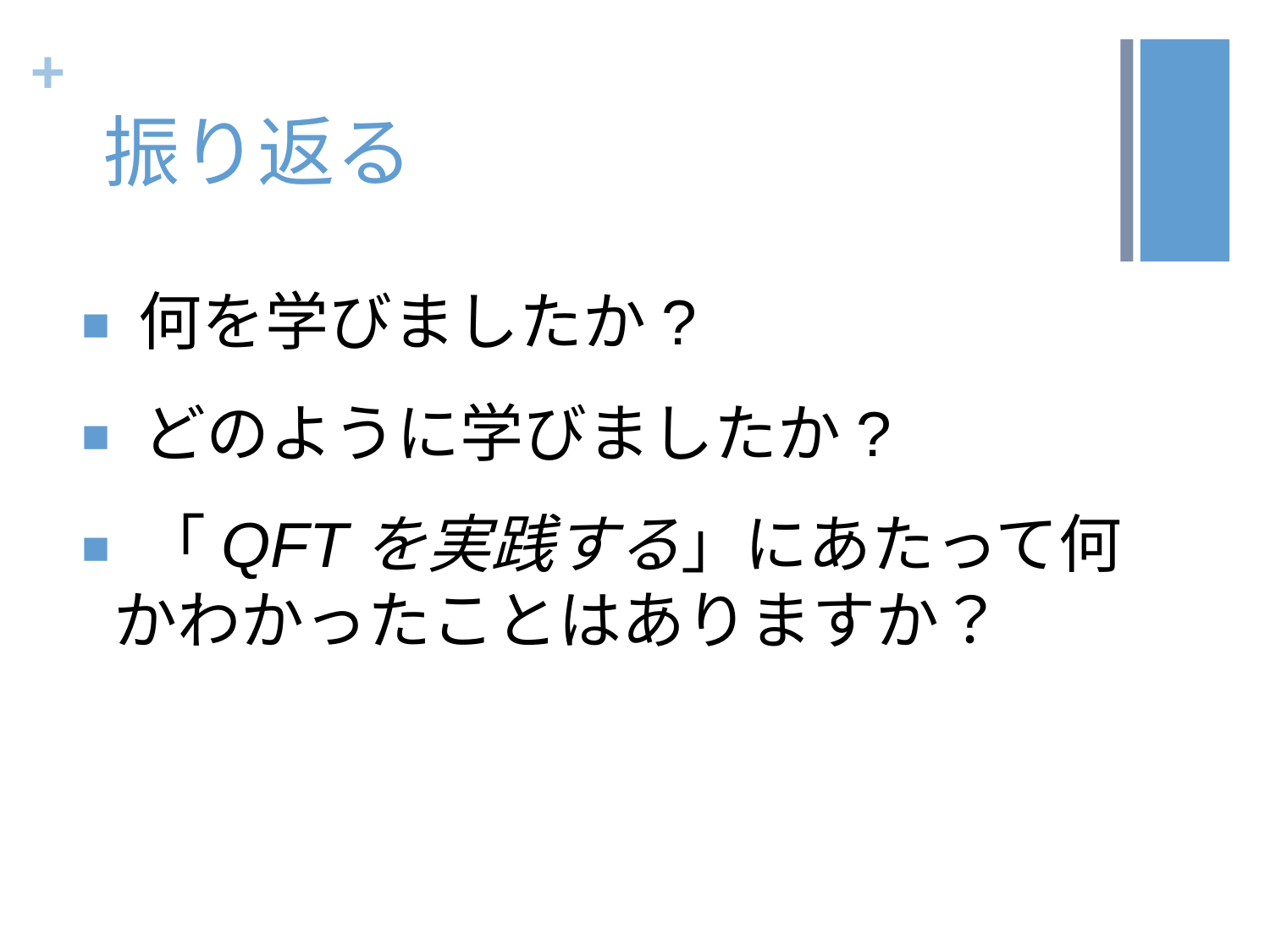

# 振り返る
 何を学びましたか?
 どのように学びましたか?
 「QFTを実践する」にあたって何かわかったことはありますか？